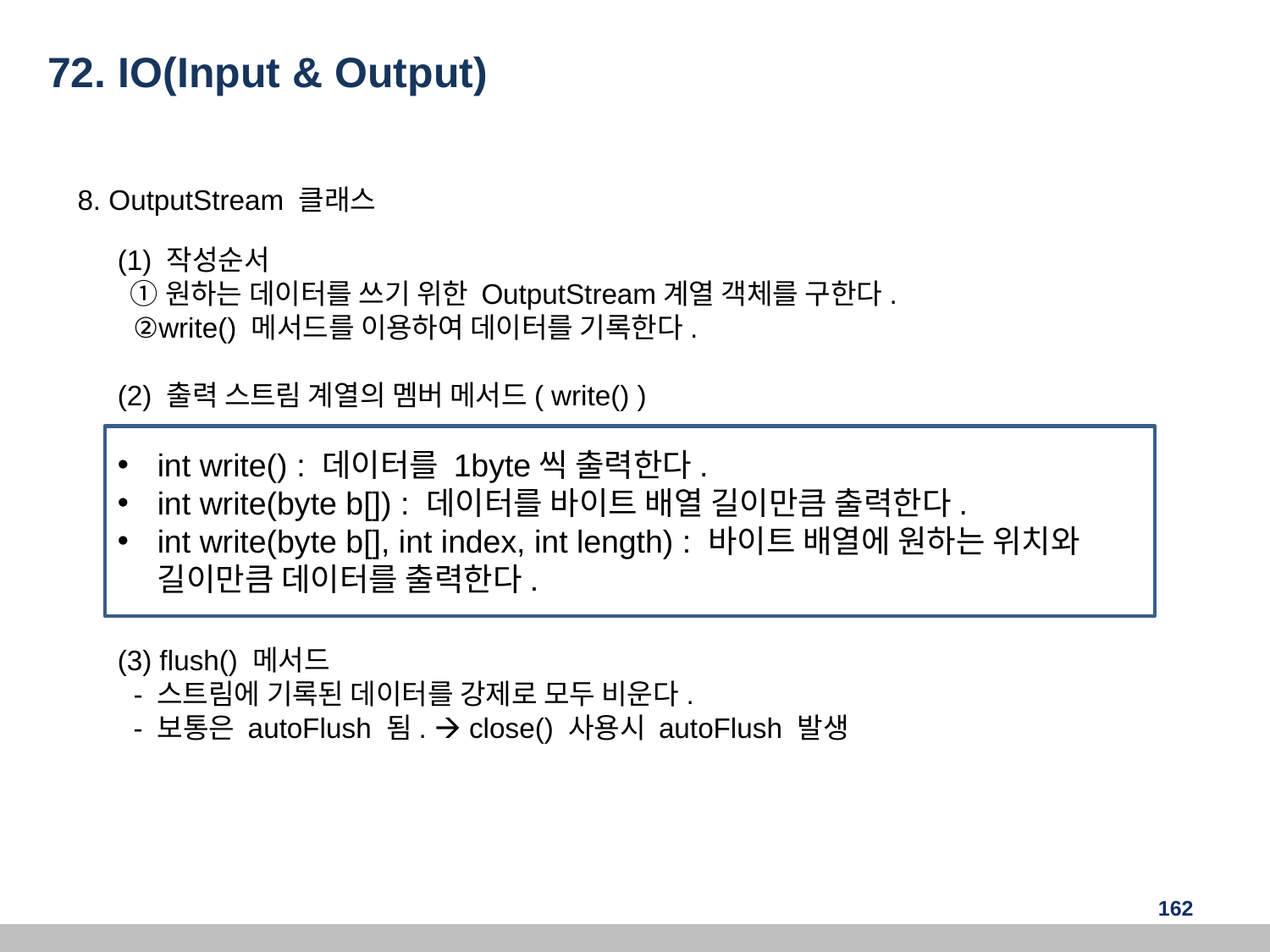

72. IO(Input & Output)
8. OutputStream 클래스
(1) 작성순서
  ①원하는 데이터를 쓰기 위한 OutputStream계열 객체를 구한다.
  ②write() 메서드를 이용하여 데이터를 기록한다.

(2) 출력 스트림 계열의 멤버 메서드( write() )
int write() : 데이터를 1byte씩 출력한다.
int write(byte b[]) : 데이터를 바이트 배열 길이만큼 출력한다.
int write(byte b[], int index, int length) : 바이트 배열에 원하는 위치와 길이만큼 데이터를 출력한다.
(3) flush() 메서드
  - 스트림에 기록된 데이터를 강제로 모두 비운다.
  - 보통은 autoFlush 됨. 🡪 close() 사용시 autoFlush 발생
162